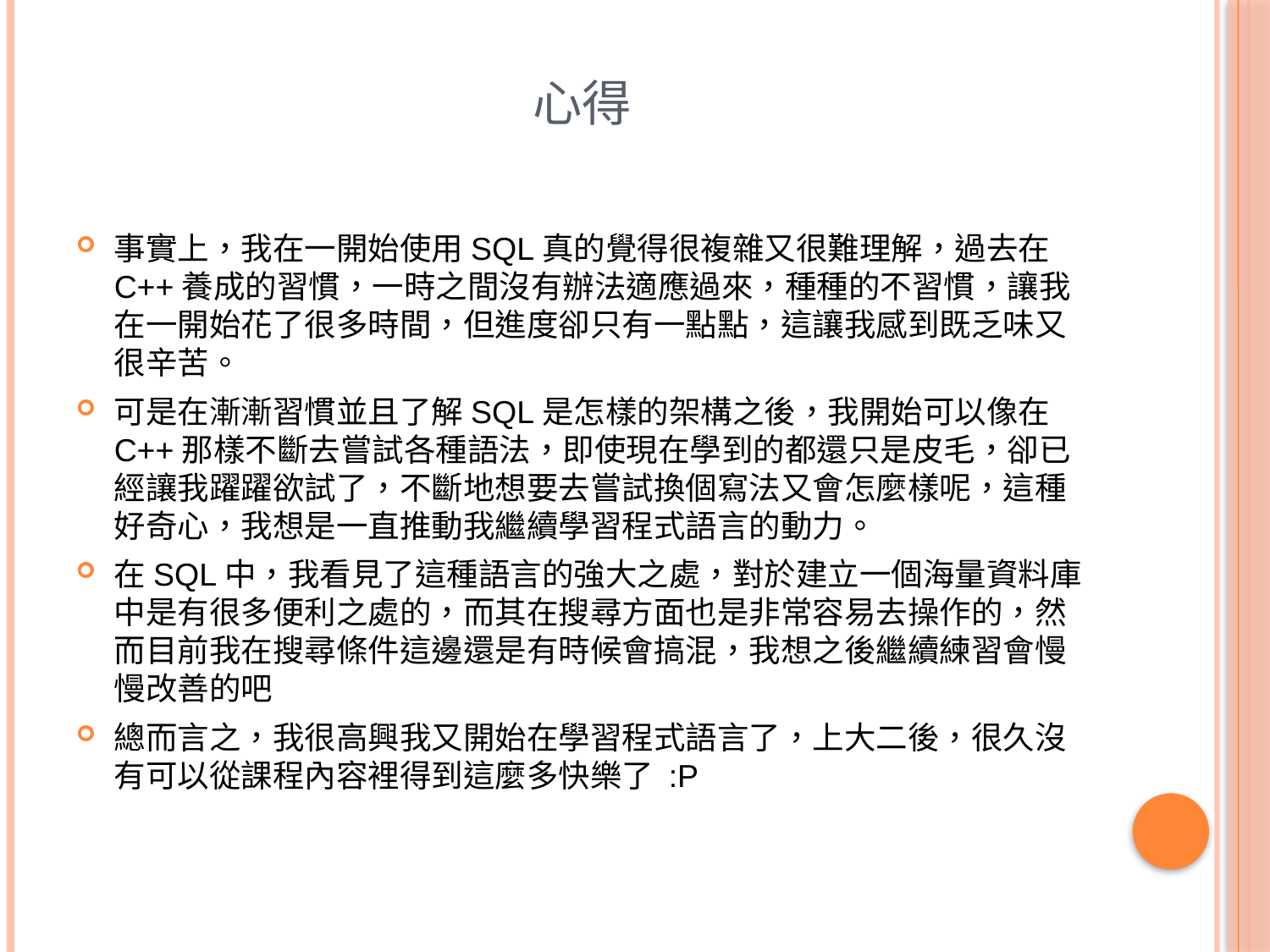

# 心得
事實上，我在一開始使用SQL真的覺得很複雜又很難理解，過去在C++養成的習慣，一時之間沒有辦法適應過來，種種的不習慣，讓我在一開始花了很多時間，但進度卻只有一點點，這讓我感到既乏味又很辛苦。
可是在漸漸習慣並且了解SQL是怎樣的架構之後，我開始可以像在C++那樣不斷去嘗試各種語法，即使現在學到的都還只是皮毛，卻已經讓我躍躍欲試了，不斷地想要去嘗試換個寫法又會怎麼樣呢，這種好奇心，我想是一直推動我繼續學習程式語言的動力。
在SQL中，我看見了這種語言的強大之處，對於建立一個海量資料庫中是有很多便利之處的，而其在搜尋方面也是非常容易去操作的，然而目前我在搜尋條件這邊還是有時候會搞混，我想之後繼續練習會慢慢改善的吧
總而言之，我很高興我又開始在學習程式語言了，上大二後，很久沒有可以從課程內容裡得到這麼多快樂了 :P